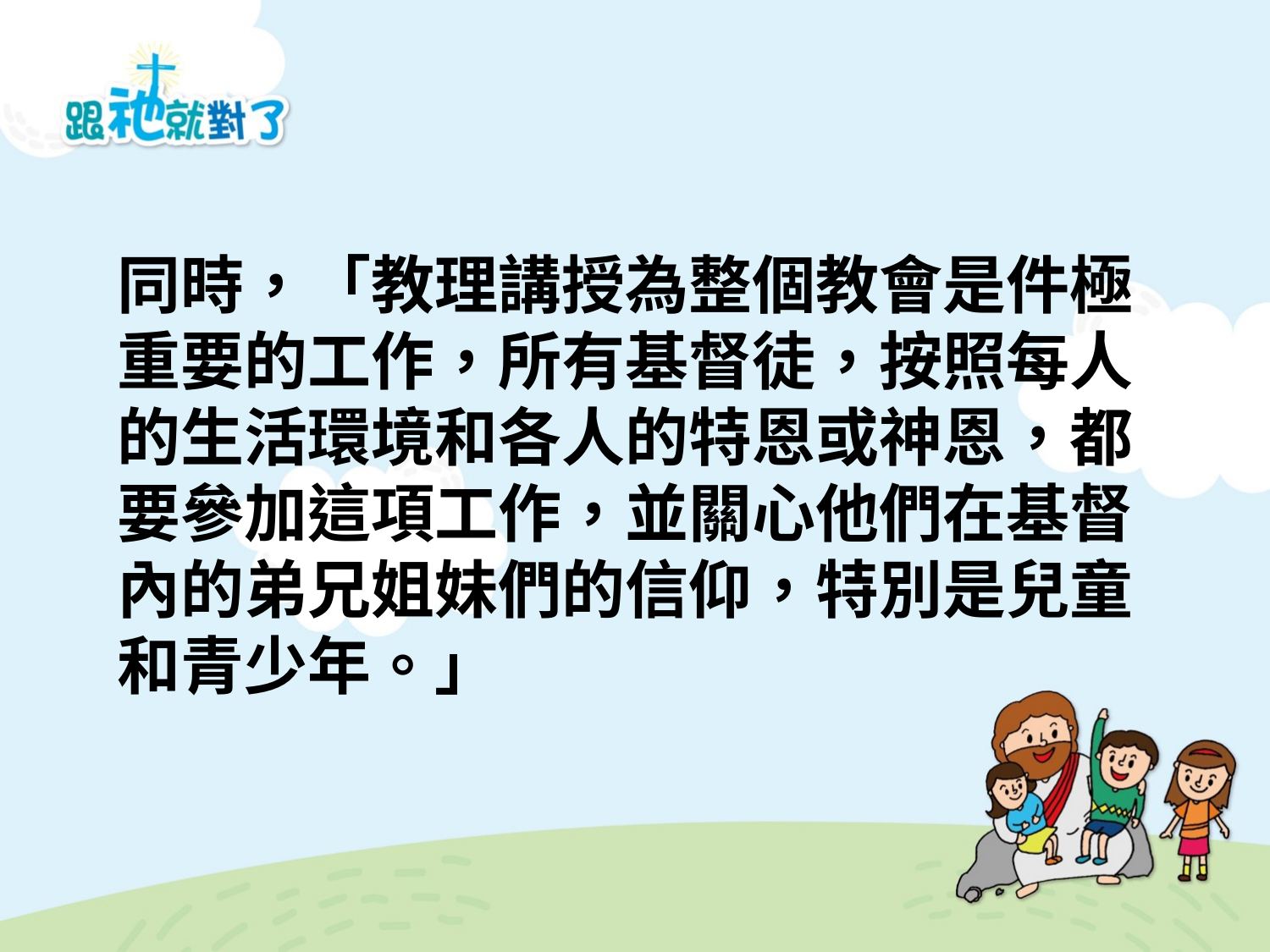

同時，「教理講授為整個教會是件極重要的工作，所有基督徒，按照每人的生活環境和各人的特恩或神恩，都要參加這項工作，並關心他們在基督內的弟兄姐妹們的信仰，特別是兒童和青少年。」